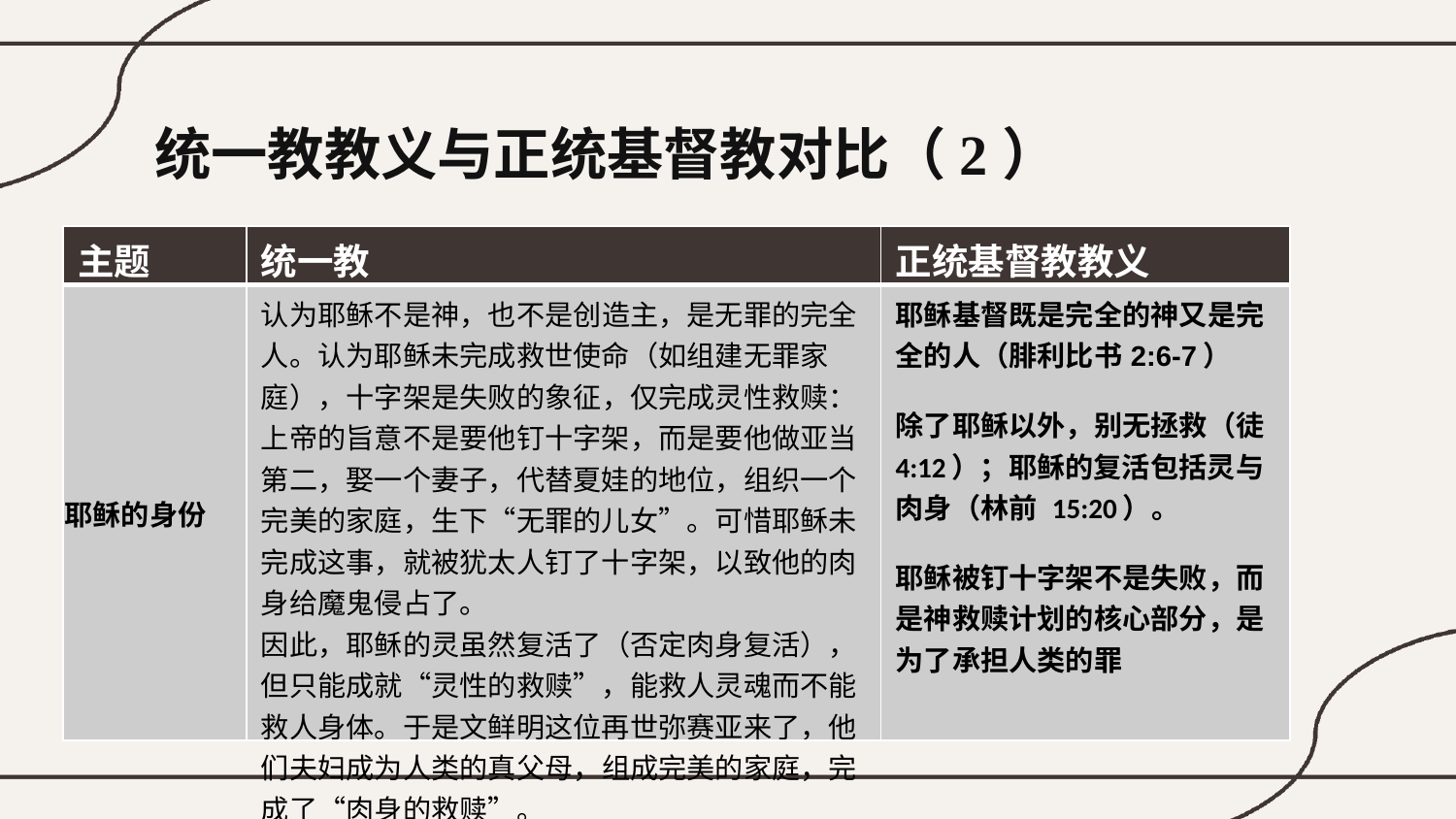

统一教教义与正统基督教对比（2）
| 主题 | 统一教 | 正统基督教教义 |
| --- | --- | --- |
| 耶稣的身份 | 认为耶稣不是神，也不是创造主，是无罪的完全人。认为耶稣未完成救世使命（如组建无罪家庭），十字架是失败的象征，仅完成灵性救赎：上帝的旨意不是要他钉十字架，而是要他做亚当第二，娶一个妻子，代替夏娃的地位，组织一个完美的家庭，生下“无罪的儿女”。可惜耶稣未完成这事，就被犹太人钉了十字架，以致他的肉身给魔鬼侵占了。 因此，耶稣的灵虽然复活了（否定肉身复活），但只能成就“灵性的救赎”，能救人灵魂而不能救人身体。于是文鲜明这位再世弥赛亚来了，他们夫妇成为人类的真父母，组成完美的家庭，完成了“肉身的救赎”。 | 耶稣基督既是完全的神又是完全的人（腓利比书2:6-7） 除了耶稣以外，别无拯救（徒 4:12）；耶稣的复活包括灵与肉身（林前 15:20）。 耶稣被钉十字架不是失败，而是神救赎计划的核心部分，是为了承担人类的罪 |